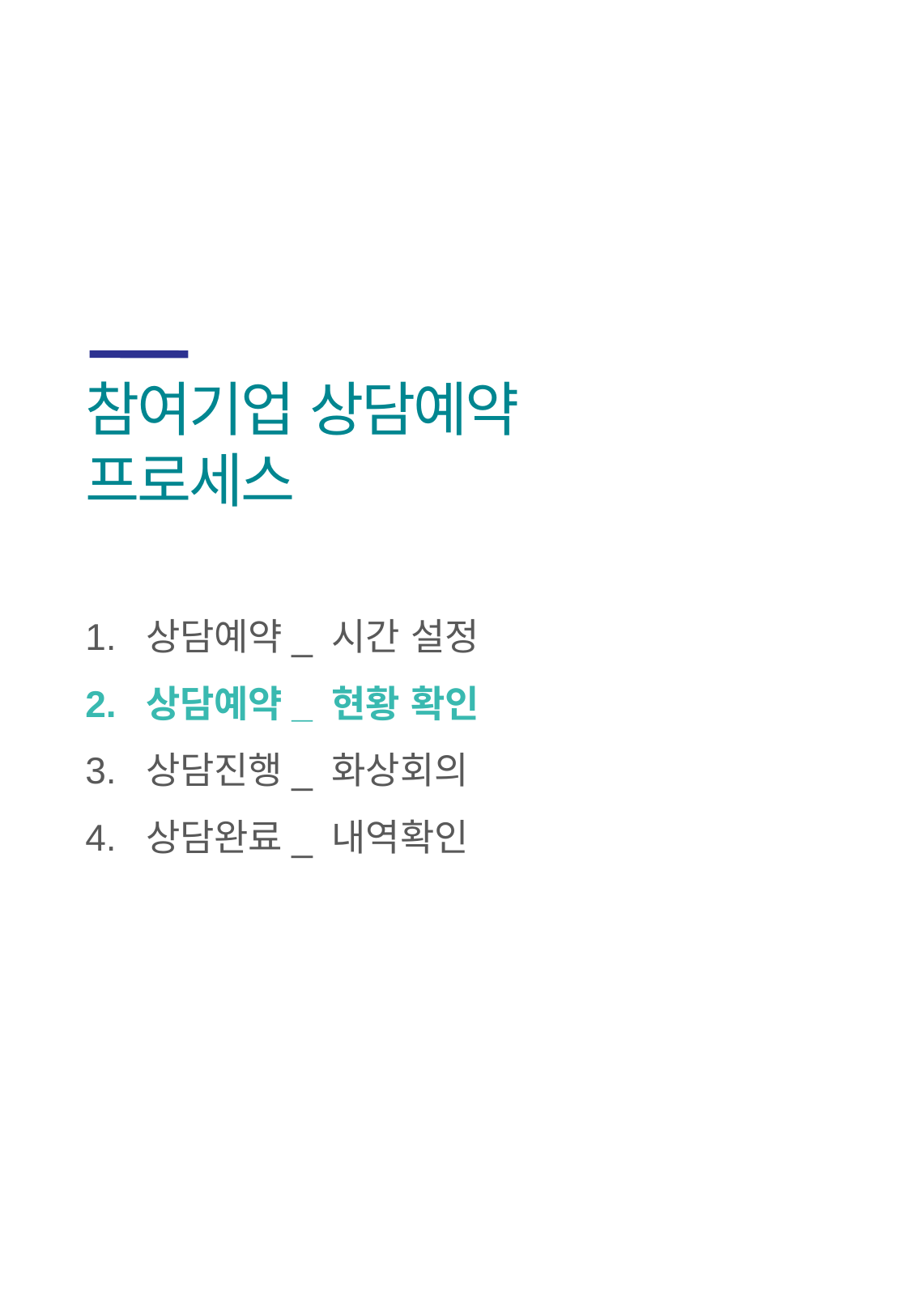

참여기업 상담예약  프로세스
1.  상담예약_ 시간 설정
2.  상담예약_ 현황 확인
3.  상담진행_ 화상회의
4.  상담완료_ 내역확인